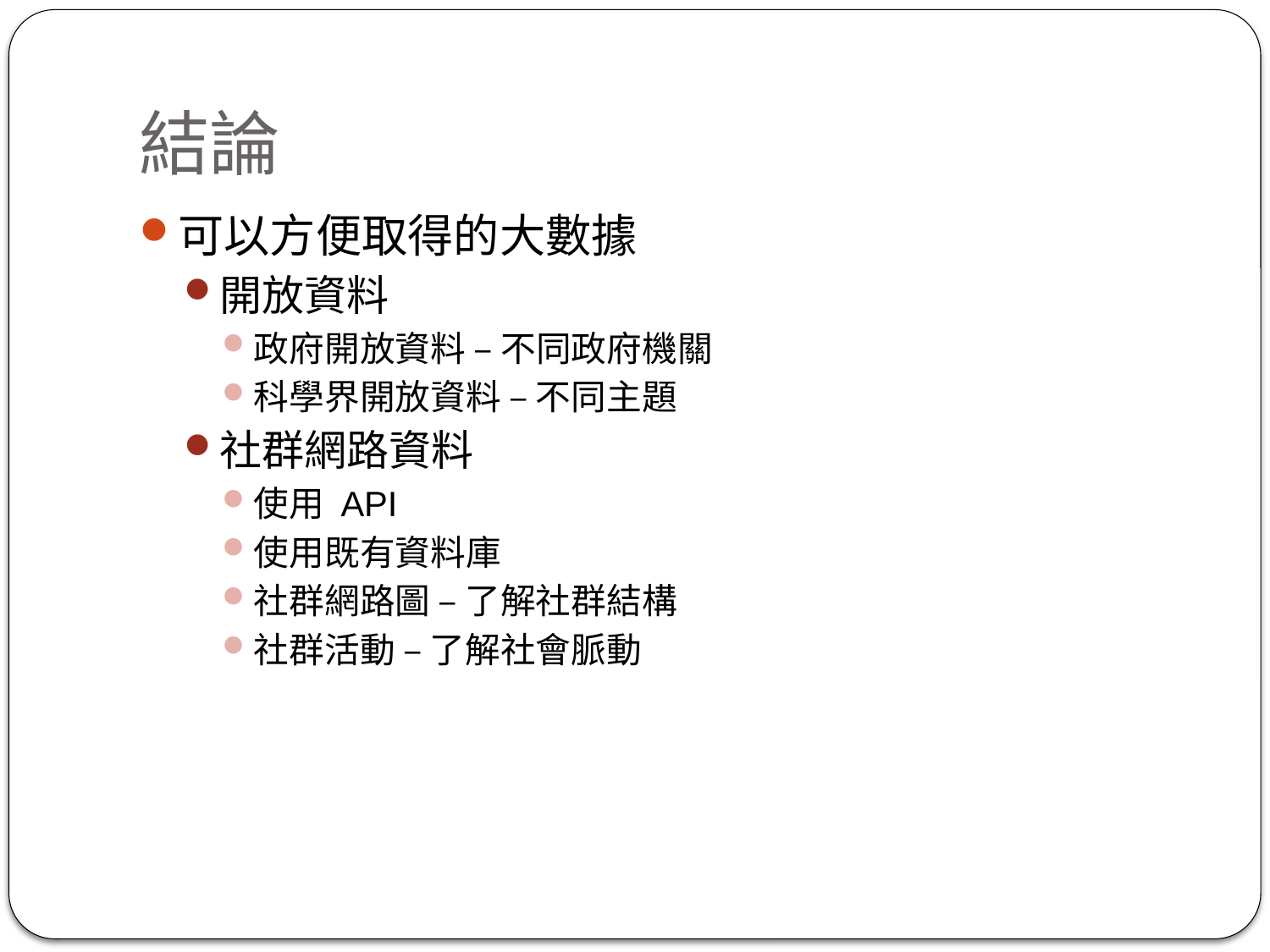

# 結論
可以方便取得的大數據
開放資料
政府開放資料 – 不同政府機關
科學界開放資料 – 不同主題
社群網路資料
使用 API
使用既有資料庫
社群網路圖 – 了解社群結構
社群活動 – 了解社會脈動